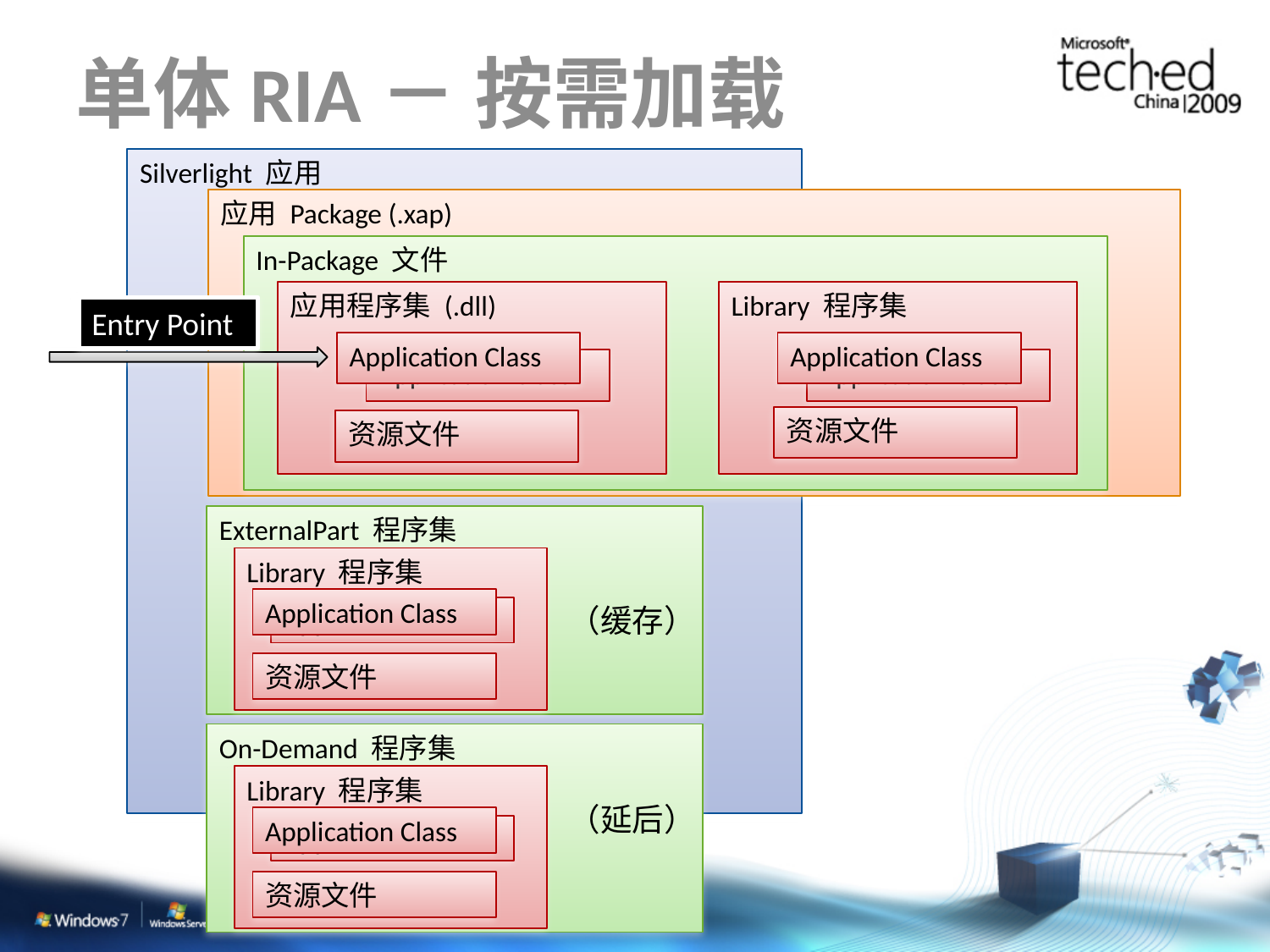

# 单体RIA－ 按需加载
Silverlight 应用
应用 Package (.xap)
In-Package 文件
应用程序集 (.dll)
Application Class
Application Class
资源文件
Library 程序集
Application Class
Application Class
资源文件
Entry Point

ExternalPart 程序集
Library 程序集
Application Class
Application Class
资源文件
（缓存）
On-Demand 程序集
Library 程序集
Application Class
Application Class
资源文件
（延后）